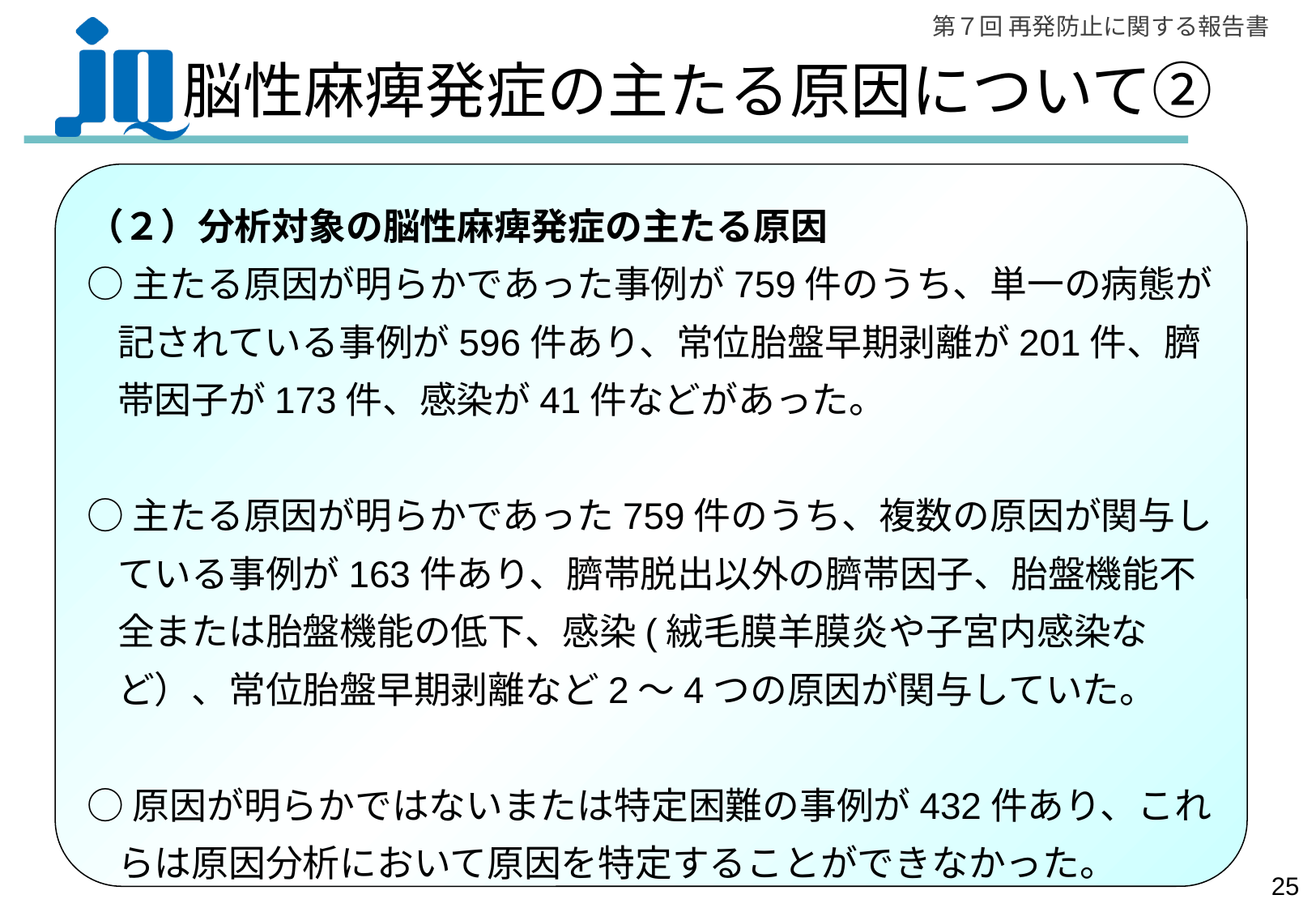

# 脳性麻痺発症の主たる原因について②
（２）分析対象の脳性麻痺発症の主たる原因
○主たる原因が明らかであった事例が759件のうち、単一の病態が記されている事例が596件あり、常位胎盤早期剥離が201件、臍帯因子が173件、感染が41件などがあった。

○主たる原因が明らかであった759件のうち、複数の原因が関与している事例が163件あり、臍帯脱出以外の臍帯因子、胎盤機能不全または胎盤機能の低下、感染(絨毛膜羊膜炎や子宮内感染など）、常位胎盤早期剥離など2～4つの原因が関与していた。

○原因が明らかではないまたは特定困難の事例が432件あり、これらは原因分析において原因を特定することができなかった。
25